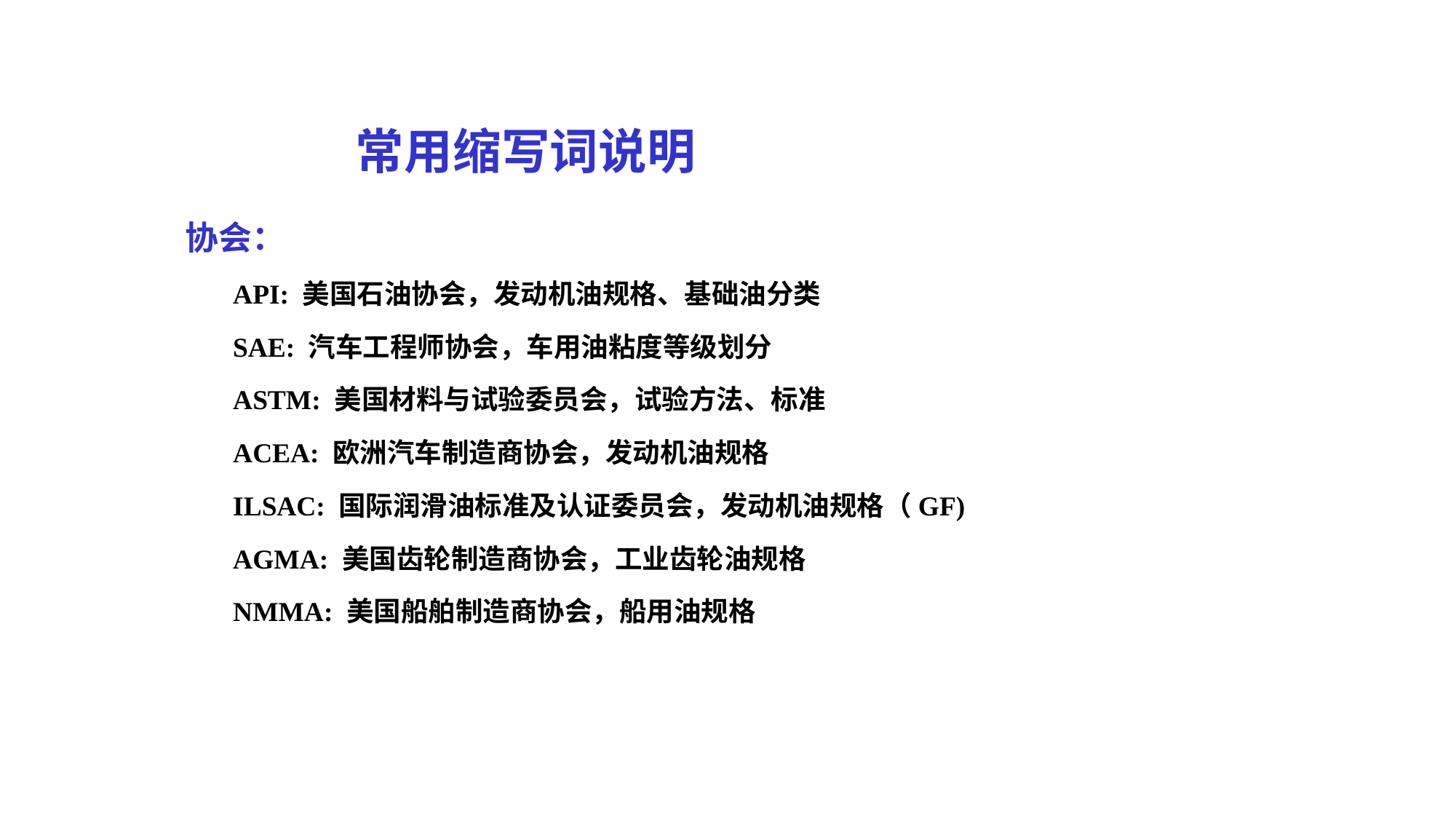

常用缩写词说明
协会：
API: 美国石油协会，发动机油规格、基础油分类
SAE: 汽车工程师协会，车用油粘度等级划分
ASTM: 美国材料与试验委员会，试验方法、标准
ACEA: 欧洲汽车制造商协会，发动机油规格
ILSAC: 国际润滑油标准及认证委员会，发动机油规格（GF)
AGMA: 美国齿轮制造商协会，工业齿轮油规格
NMMA: 美国船舶制造商协会，船用油规格